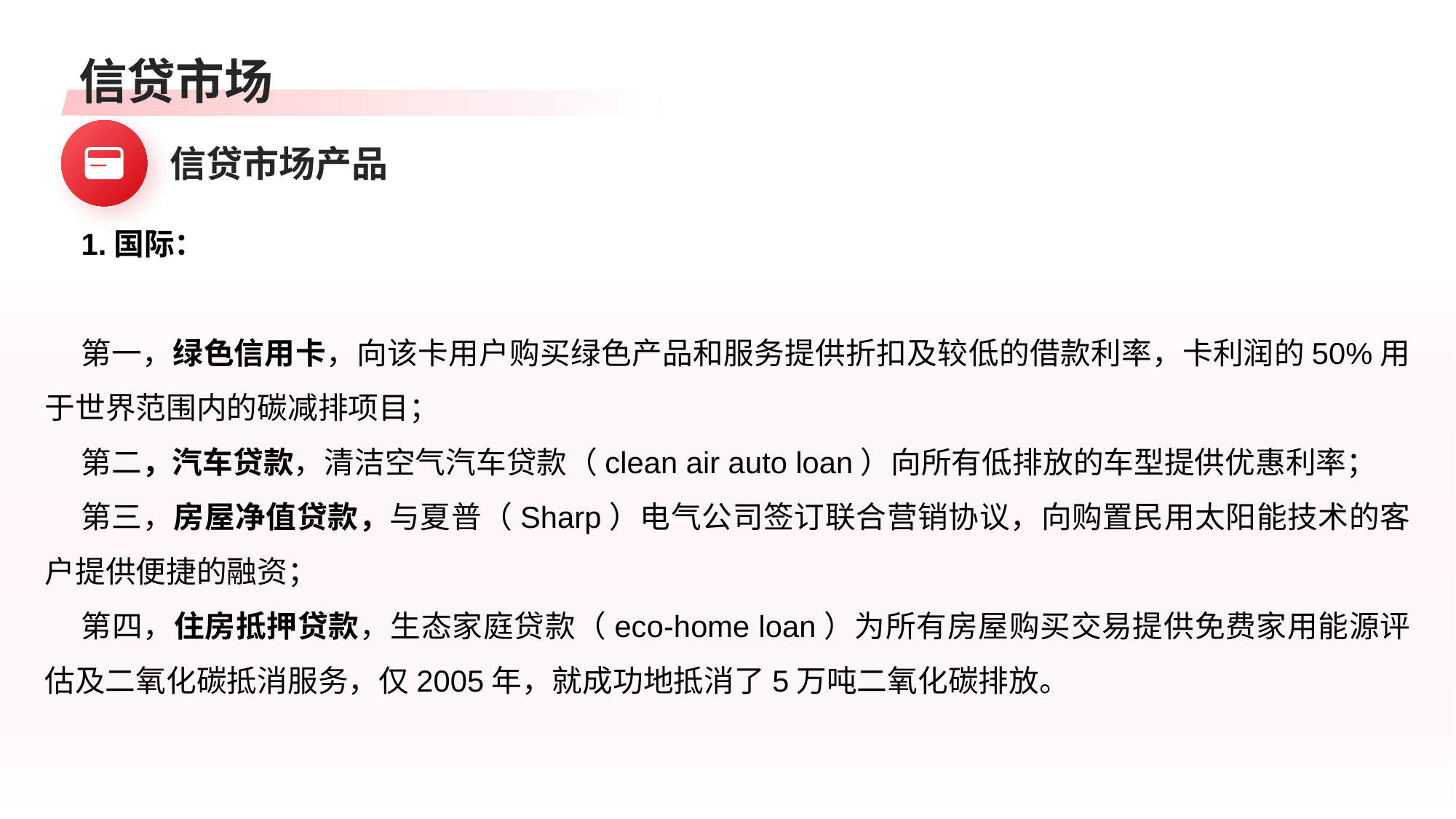

信贷市场

信贷市场产品

1.国际：

第一，绿色信用卡，向该卡用户购买绿色产品和服务提供折扣及较低的借款利率，卡利润的50%用于世界范围内的碳减排项目；
第二，汽车贷款，清洁空气汽车贷款（clean air auto loan）向所有低排放的车型提供优惠利率；
第三，房屋净值贷款，与夏普（Sharp）电气公司签订联合营销协议，向购置民用太阳能技术的客户提供便捷的融资；
第四，住房抵押贷款，生态家庭贷款（eco-home loan）为所有房屋购买交易提供免费家用能源评估及二氧化碳抵消服务，仅2005年，就成功地抵消了5万吨二氧化碳排放。